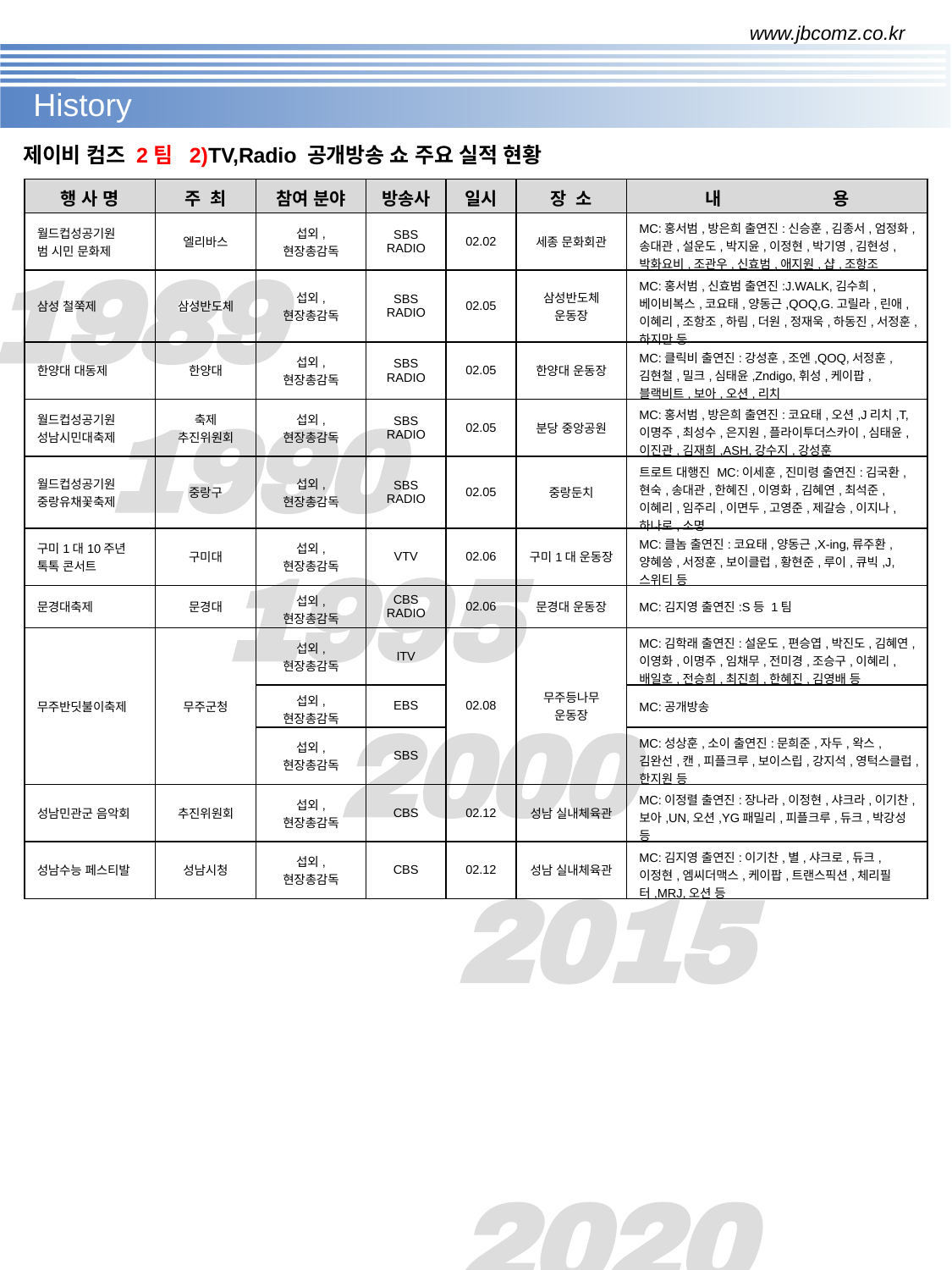

www.jbcomz.co.kr

History
제이비 컴즈 2팀  2)TV,Radio 공개방송 쇼 주요 실적 현황
| 행 사 명 | 주 최 | 참여 분야 | 방송사 | 일시 | 장 소 | 내 용 |
| --- | --- | --- | --- | --- | --- | --- |
| 월드컵성공기원 범 시민 문화제 | 엘리바스 | 섭외, 현장총감독 | SBS RADIO | 02.02 | 세종 문화회관 | MC:홍서범,방은희 출연진:신승훈,김종서,엄정화,송대관,설운도,박지윤,이정현,박기영,김현성,박화요비,조관우,신효범,애지원,샵,조항조 |
| 삼성 철쭉제 | 삼성반도체 | 섭외, 현장총감독 | SBS RADIO | 02.05 | 삼성반도체 운동장 | MC:홍서범,신효범 출연진:J.WALK,김수희,베이비복스,코요태,양동근,QOQ,G.고릴라,린애,이혜리,조항조,하림,더원,정재욱,하동진,서정훈,하지만 등 |
| 한양대 대동제 | 한양대 | 섭외, 현장총감독 | SBS RADIO | 02.05 | 한양대 운동장 | MC:클릭비 출연진:강성훈,조엔,QOQ,서정훈,김현철,밀크,심태윤,Zndigo,휘성,케이팝,블랙비트,보아,오션,리치 |
| 월드컵성공기원 성남시민대축제 | 축제 추진위원회 | 섭외, 현장총감독 | SBS RADIO | 02.05 | 분당 중앙공원 | MC:홍서범,방은희 출연진:코요태,오션,J리치,T,이명주,최성수,은지원,플라이투더스카이,심태윤,이진관,김재희,ASH,강수지,강성훈 |
| 월드컵성공기원 중랑유채꽃축제 | 중랑구 | 섭외, 현장총감독 | SBS RADIO | 02.05 | 중랑둔치 | 트로트 대행진 MC:이세훈,진미령 출연진:김국환,현숙,송대관,한혜진,이영화,김혜연,최석준,이혜리,임주리,이면두,고영준,제갈승,이지나,하나로,소명 |
| 구미1대10주년 톡톡 콘서트 | 구미대 | 섭외, 현장총감독 | VTV | 02.06 | 구미1대 운동장 | MC:클놈 출연진:코요태,양동근,X-ing,류주환,양혜씅,서정훈,보이클럽,황현준,루이,큐빅,J,스위티 등 |
| 문경대축제 | 문경대 | 섭외, 현장총감독 | CBS RADIO | 02.06 | 문경대 운동장 | MC:김지영 출연진:S등 1팀 |
| 무주반딧불이축제 | 무주군청 | 섭외, 현장총감독 | ITV | 02.08 | 무주등나무 운동장 | MC:김학래 출연진:설운도,편승엽,박진도,김혜연,이영화,이명주,임채무,전미경,조승구,이혜리,배일호,전승희,최진희,한혜진,김영배 등 |
|  |  | 섭외, 현장총감독 | EBS |  |  | MC:공개방송 |
|  |  | 섭외, 현장총감독 | SBS |  |  | MC:성상훈,소이 출연진:문희준,자두,왁스,김완선,캔,피플크루,보이스립,강지석,영턱스클럽,한지원 등 |
| 성남민관군 음악회 | 추진위원회 | 섭외, 현장총감독 | CBS | 02.12 | 성남 실내체육관 | MC:이정렬 출연진:장나라,이정현,샤크라,이기찬,보아,UN,오션,YG패밀리,피플크루,듀크,박강성 등 |
| 성남수능 페스티발 | 성남시청 | 섭외, 현장총감독 | CBS | 02.12 | 성남 실내체육관 | MC:김지영 출연진:이기찬,별,샤크로,듀크,이정현,엠씨더맥스,케이팝,트랜스픽션,체리필터,MRJ,오션 등 |
1989
1990
1995
2000
2015
		2020